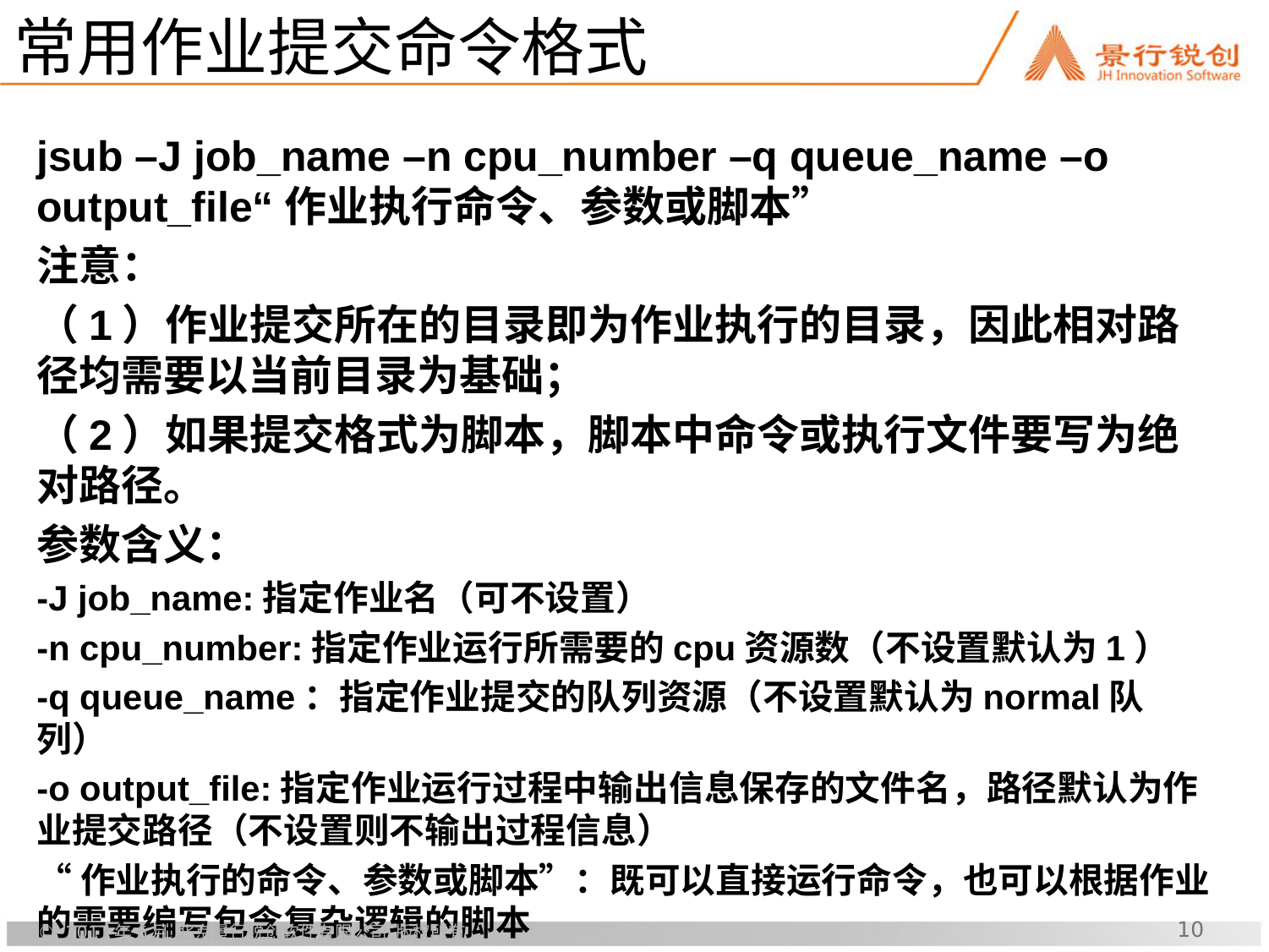

# 常用作业提交命令格式
jsub –J job_name –n cpu_number –q queue_name –o output_file“作业执行命令、参数或脚本”
注意：
（1）作业提交所在的目录即为作业执行的目录，因此相对路径均需要以当前目录为基础；
（2）如果提交格式为脚本，脚本中命令或执行文件要写为绝对路径。
参数含义：
-J job_name:指定作业名（可不设置）
-n cpu_number:指定作业运行所需要的cpu资源数（不设置默认为1）
-q queue_name：指定作业提交的队列资源（不设置默认为normal队列）
-o output_file:指定作业运行过程中输出信息保存的文件名，路径默认为作业提交路径（不设置则不输出过程信息）
“作业执行的命令、参数或脚本”：既可以直接运行命令，也可以根据作业的需要编写包含复杂逻辑的脚本
©  2017年6月  北京景行锐创软件有限公司  版权所有